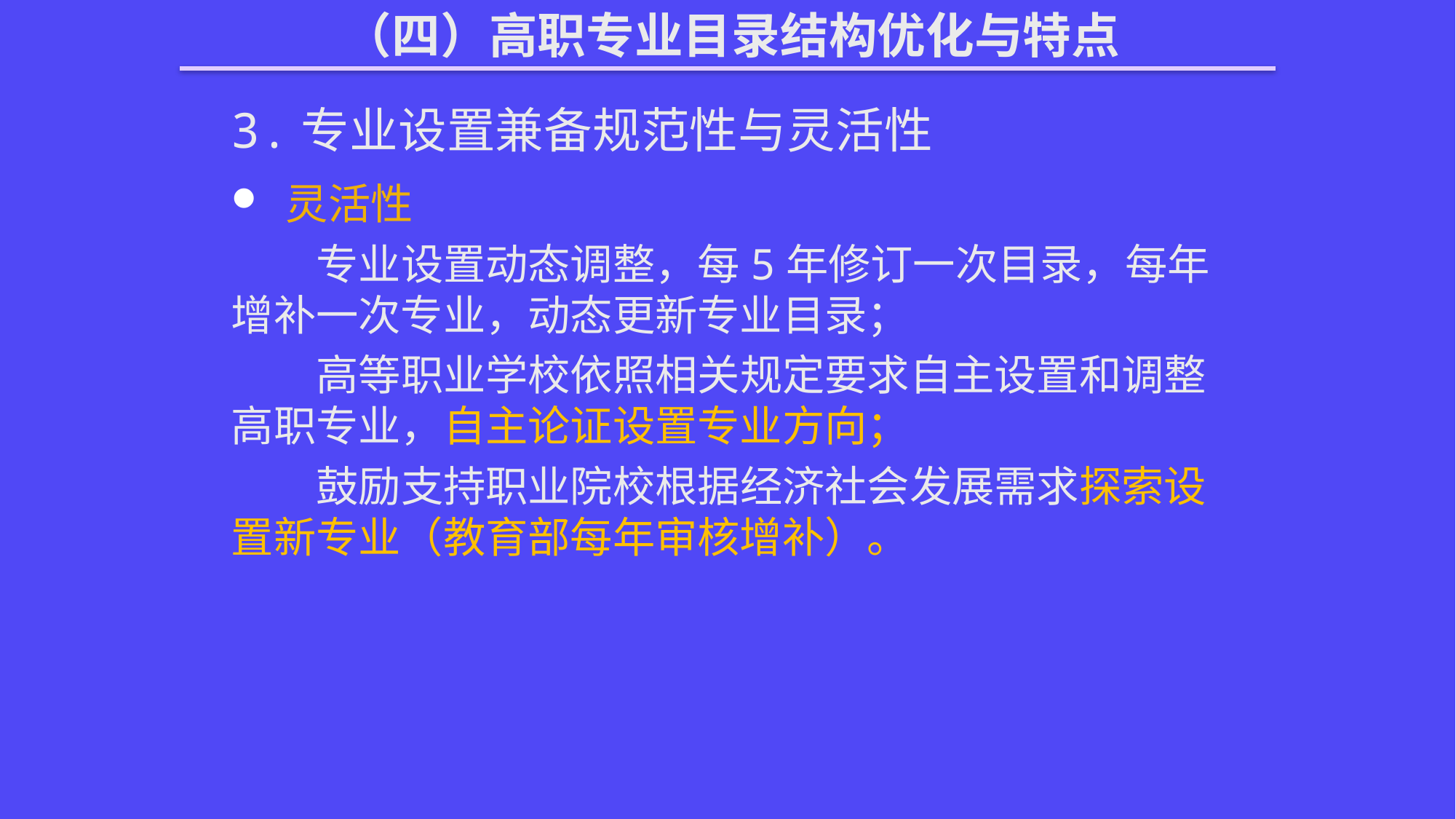

（四）高职专业目录结构优化与特点
3.专业设置兼备规范性与灵活性
灵活性
专业设置动态调整，每5年修订一次目录，每年增补一次专业，动态更新专业目录；
高等职业学校依照相关规定要求自主设置和调整高职专业，自主论证设置专业方向；
鼓励支持职业院校根据经济社会发展需求探索设置新专业（教育部每年审核增补）。